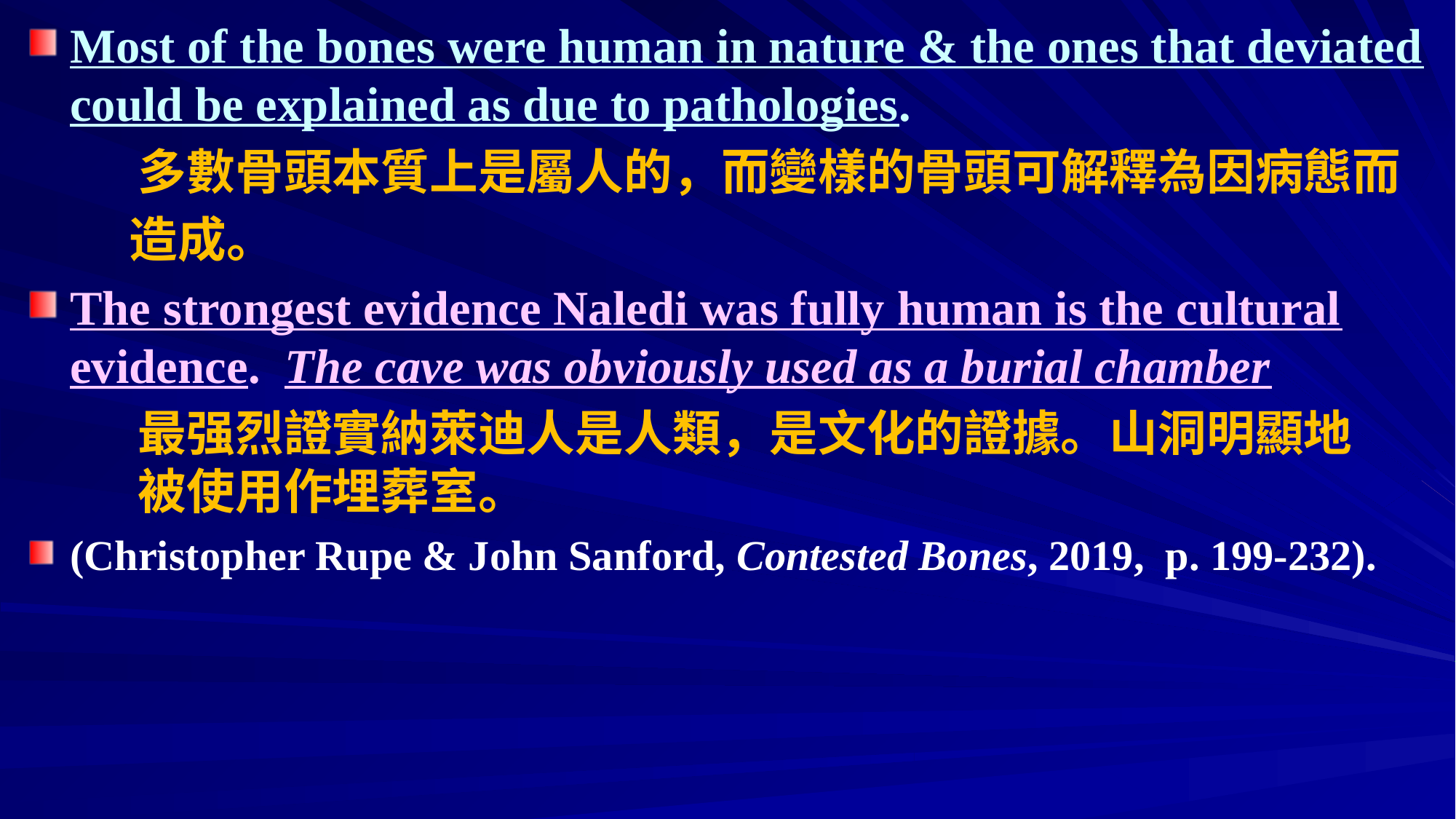

Most of the bones were human in nature & the ones that deviated could be explained as due to pathologies.
	多數骨頭本質上是屬人的，而變樣的骨頭可解釋為因病態而
        造成。
The strongest evidence Naledi was fully human is the cultural evidence.  The cave was obviously used as a burial chamber
 	最强烈證實納萊迪人是人類，是文化的證據。山洞明顯地	被使用作埋葬室。
(Christopher Rupe & John Sanford, Contested Bones, 2019,  p. 199-232).